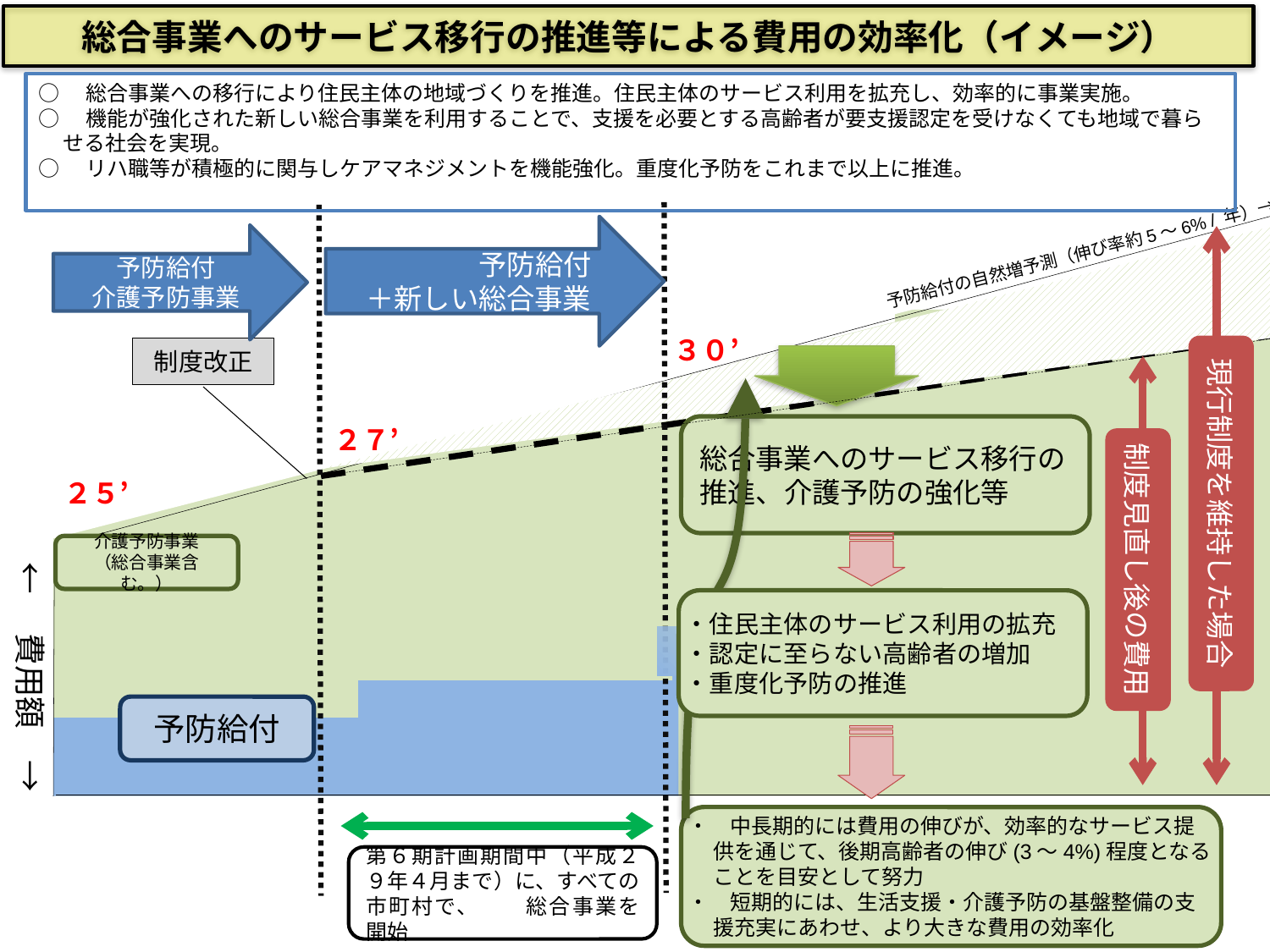

総合事業へのサービス移行の推進等による費用の効率化（イメージ）
○　総合事業への移行により住民主体の地域づくりを推進。住民主体のサービス利用を拡充し、効率的に事業実施。
○　機能が強化された新しい総合事業を利用することで、支援を必要とする高齢者が要支援認定を受けなくても地域で暮らせる社会を実現。
○　リハ職等が積極的に関与しケアマネジメントを機能強化。重度化予防をこれまで以上に推進。

　　　　　予防給付
＋新しい総合事業

予防給付
介護予防事業
予防給付の自然増予測（伸び率約5～6% / 年）→→

保険料・公費の抑制
３０’
３０’
現行制度を維持した場合
制度改正

２７’
総合事業へのサービス移行の推進、介護予防の強化等
制度見直し後の費用
２５’

介護予防事業
（総合事業含む。）
←　費用額　→

・住民主体のサービス利用の拡充
・認定に至らない高齢者の増加
・重度化予防の推進

予防給付

・　中長期的には費用の伸びが、効率的なサービス提供を通じて、後期高齢者の伸び(3～4%)程度となることを目安として努力
・　短期的には、生活支援・介護予防の基盤整備の支援充実にあわせ、より大きな費用の効率化
第６期計画期間中（平成２９年４月まで）に、すべての市町村で、　　総合事業を開始